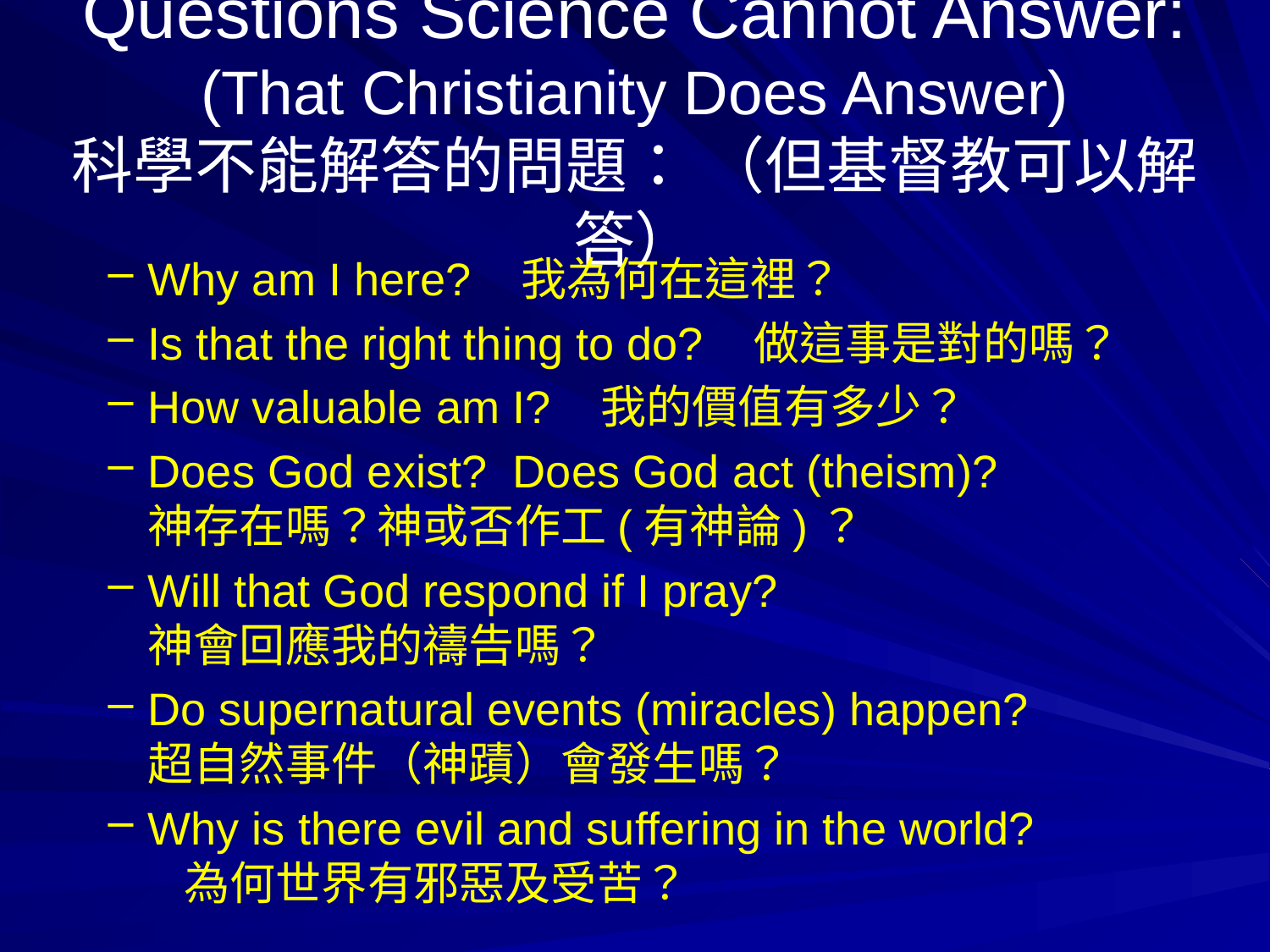

# Questions Science Cannot Answer: (That Christianity Does Answer) 科學不能解答的問題： （但基督教可以解答）
Why am I here?   我為何在這裡？
Is that the right thing to do?   做這事是對的嗎？
How valuable am I?   我的價值有多少？
Does God exist?  Does God act (theism)?                 神存在嗎？神或否作工(有神論)？
Will that God respond if I pray?                                 神會回應我的禱告嗎？
Do supernatural events (miracles) happen?             超自然事件（神蹟）會發生嗎？
Why is there evil and suffering in the world?                  為何世界有邪惡及受苦？